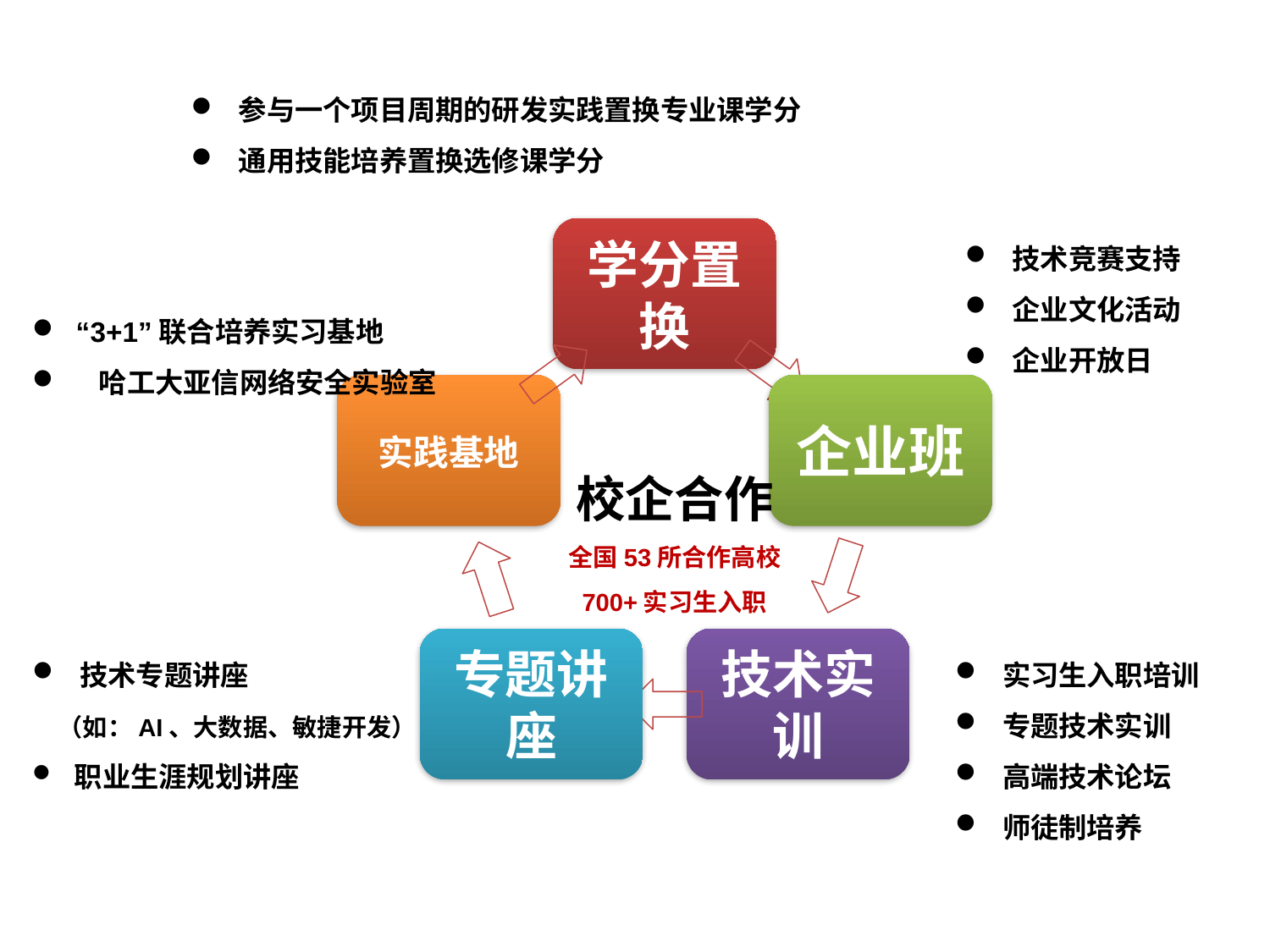

参与一个项目周期的研发实践置换专业课学分
  通用技能培养置换选修课学分
学分置换
企业班
技术实训
专题讲座
实践基地
校企合作
全国53所合作高校
700+实习生入职
  技术竞赛支持
  企业文化活动
  企业开放日
  “3+1”联合培养实习基地
     哈工大亚信网络安全实验室
  技术专题讲座
   （如：AI、大数据、敏捷开发）
  职业生涯规划讲座
  实习生入职培训
  专题技术实训
  高端技术论坛
  师徒制培养